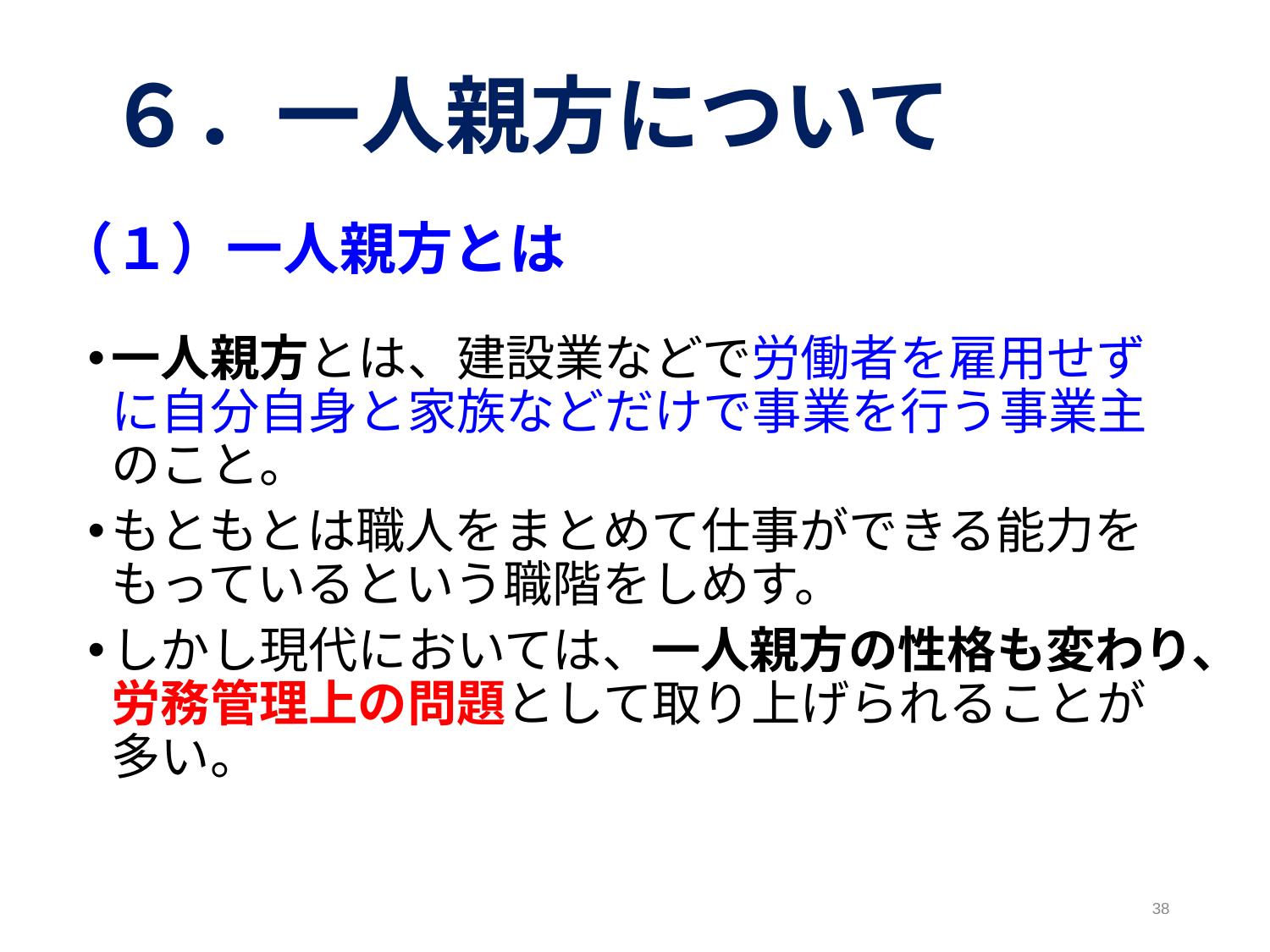

# ６．一人親方について
（１）一人親方とは
一人親方とは、建設業などで労働者を雇用せずに自分自身と家族などだけで事業を行う事業主のこと。
もともとは職人をまとめて仕事ができる能力をもっているという職階をしめす。
しかし現代においては、一人親方の性格も変わり、労務管理上の問題として取り上げられることが多い。
38